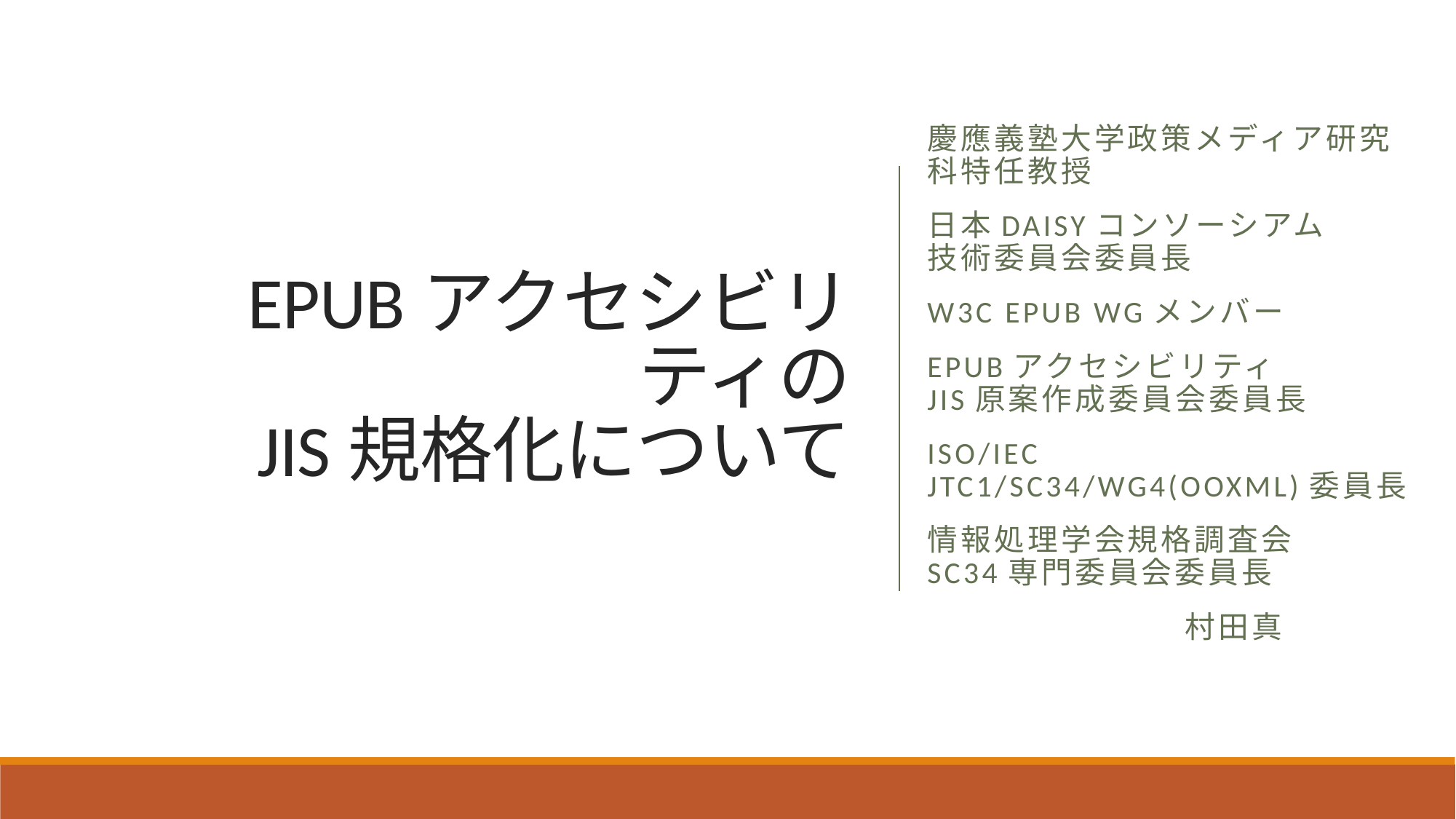

# EPUBアクセシビリティの JIS規格化について
慶應義塾大学政策メディア研究科特任教授
日本DAISYコンソーシアム
技術委員会委員長
W3C EPUB WGメンバー
EPUBアクセシビリティ
JIS原案作成委員会委員長
ISO/IEC JTC1/SC34/WG4(OOXML)委員長
情報処理学会規格調査会
SC34専門委員会委員長
村田真